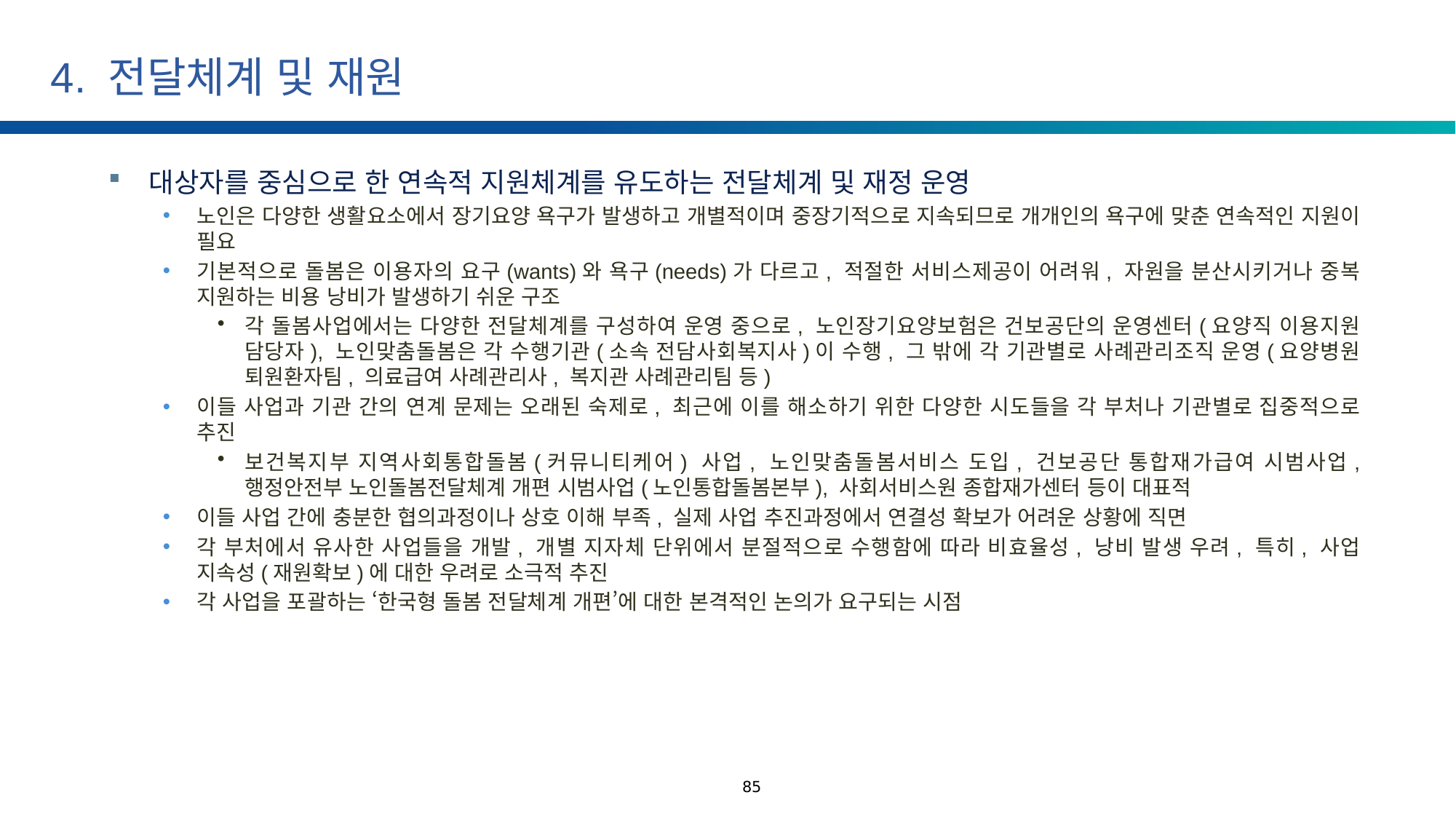

# 4. 전달체계 및 재원
대상자를 중심으로 한 연속적 지원체계를 유도하는 전달체계 및 재정 운영
노인은 다양한 생활요소에서 장기요양 욕구가 발생하고 개별적이며 중장기적으로 지속되므로 개개인의 욕구에 맞춘 연속적인 지원이 필요
기본적으로 돌봄은 이용자의 요구(wants)와 욕구(needs)가 다르고, 적절한 서비스제공이 어려워, 자원을 분산시키거나 중복 지원하는 비용 낭비가 발생하기 쉬운 구조
각 돌봄사업에서는 다양한 전달체계를 구성하여 운영 중으로, 노인장기요양보험은 건보공단의 운영센터(요양직 이용지원 담당자), 노인맞춤돌봄은 각 수행기관(소속 전담사회복지사)이 수행, 그 밖에 각 기관별로 사례관리조직 운영(요양병원 퇴원환자팀, 의료급여 사례관리사, 복지관 사례관리팀 등)
이들 사업과 기관 간의 연계 문제는 오래된 숙제로, 최근에 이를 해소하기 위한 다양한 시도들을 각 부처나 기관별로 집중적으로 추진
보건복지부 지역사회통합돌봄(커뮤니티케어) 사업, 노인맞춤돌봄서비스 도입, 건보공단 통합재가급여 시범사업, 행정안전부 노인돌봄전달체계 개편 시범사업(노인통합돌봄본부), 사회서비스원 종합재가센터 등이 대표적
이들 사업 간에 충분한 협의과정이나 상호 이해 부족, 실제 사업 추진과정에서 연결성 확보가 어려운 상황에 직면
각 부처에서 유사한 사업들을 개발, 개별 지자체 단위에서 분절적으로 수행함에 따라 비효율성, 낭비 발생 우려, 특히, 사업 지속성(재원확보)에 대한 우려로 소극적 추진
각 사업을 포괄하는 ‘한국형 돌봄 전달체계 개편’에 대한 본격적인 논의가 요구되는 시점
85